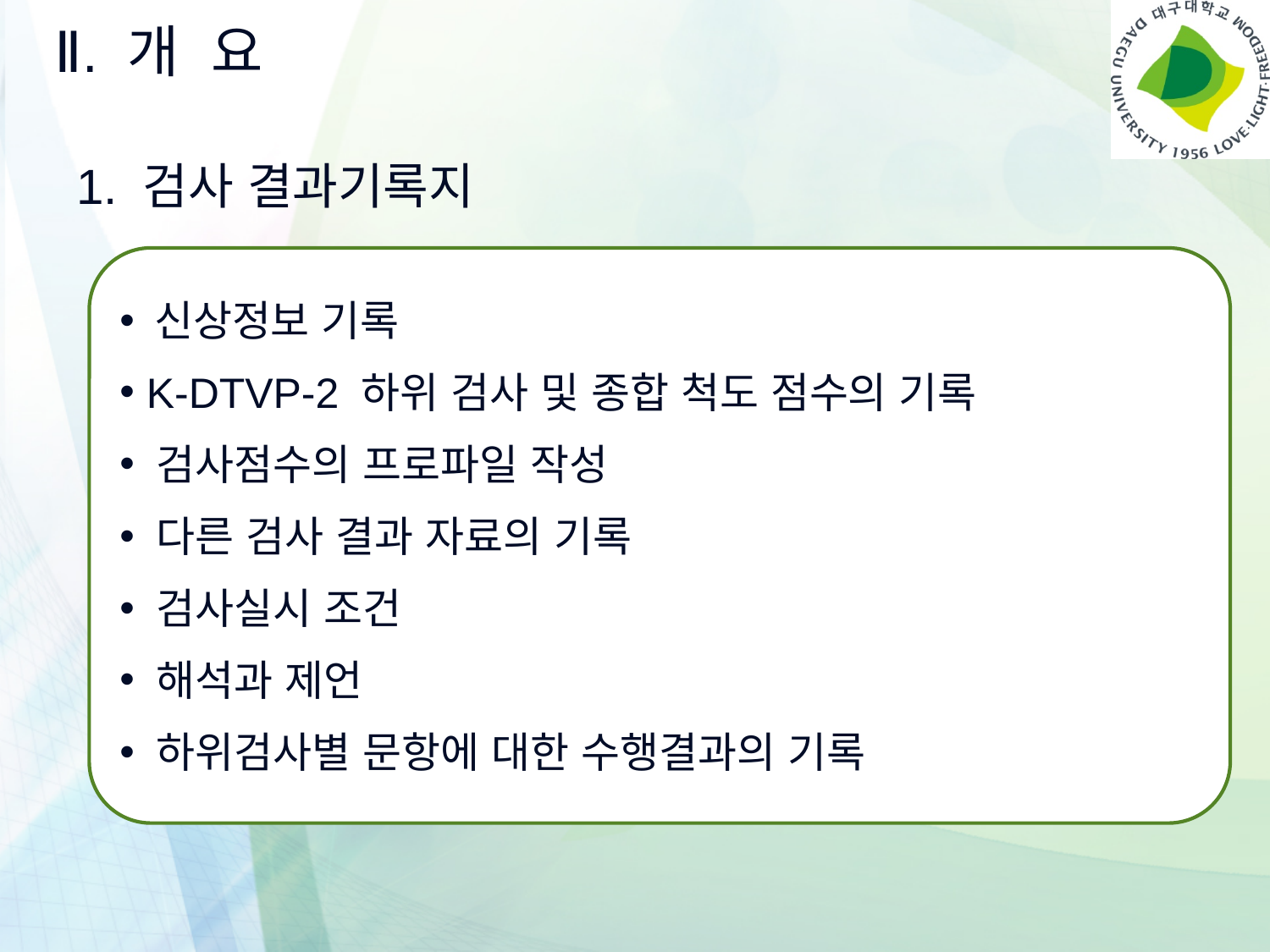

# Ⅱ. 개  요
1. 검사 결과기록지

 신상정보 기록

 K-DTVP-2 하위 검사 및 종합 척도 점수의 기록

 검사점수의 프로파일 작성

 다른 검사 결과 자료의 기록

 검사실시 조건

 해석과 제언

 하위검사별 문항에 대한 수행결과의 기록